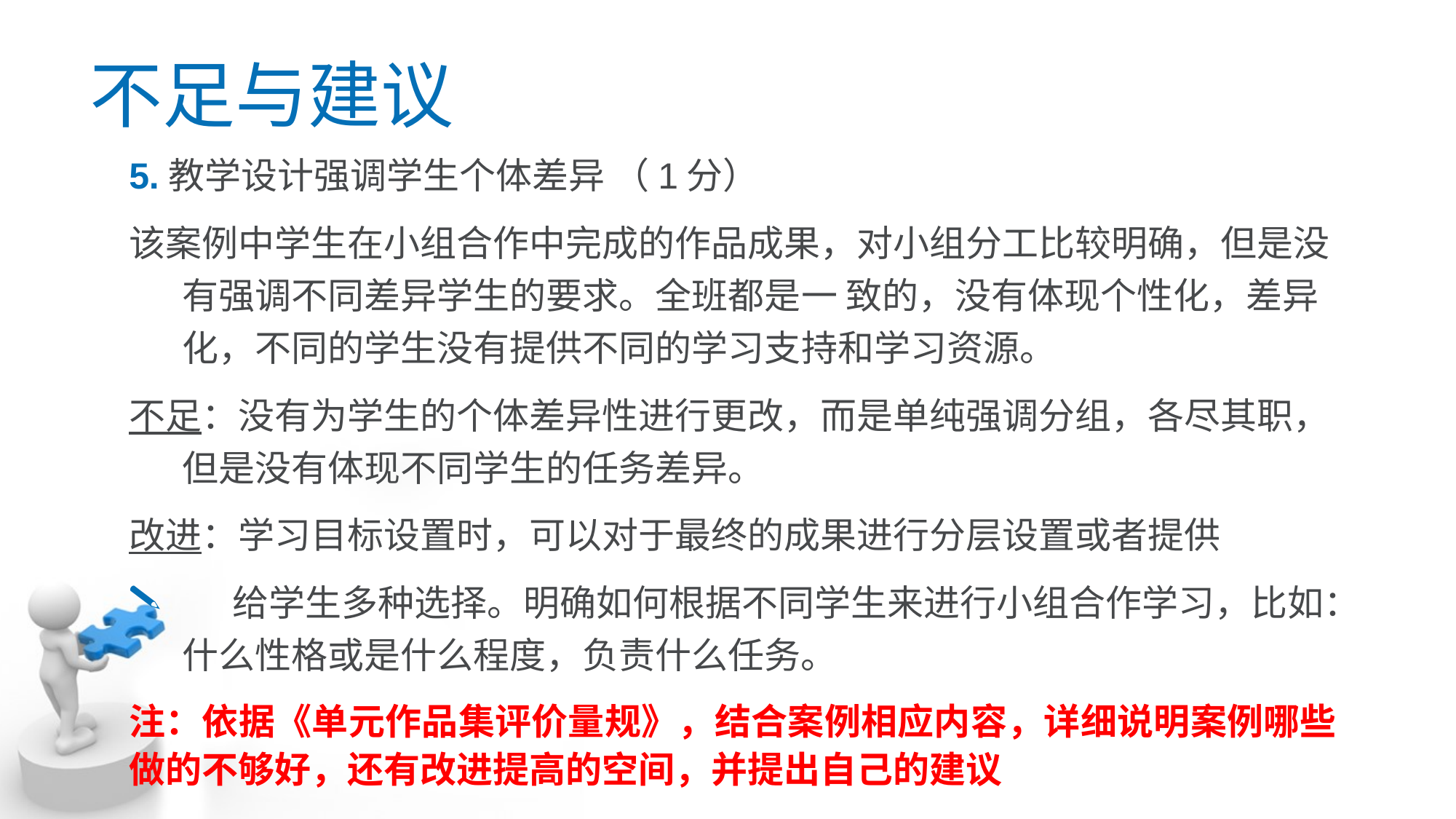

不足与建议
5.教学设计强调学生个体差异 （1分）
该案例中学生在小组合作中完成的作品成果，对小组分工比较明确，但是没有强调不同差异学生的要求。全班都是一 致的，没有体现个性化，差异化，不同的学生没有提供不同的学习支持和学习资源。
不足：没有为学生的个体差异性进行更改，而是单纯强调分组，各尽其职，但是没有体现不同学生的任务差异。
改进：学习目标设置时，可以对于最终的成果进行分层设置或者提供
     给学生多种选择。明确如何根据不同学生来进行小组合作学习，比如：什么性格或是什么程度，负责什么任务。
注：依据《单元作品集评价量规》，结合案例相应内容，详细说明案例哪些做的不够好，还有改进提高的空间，并提出自己的建议